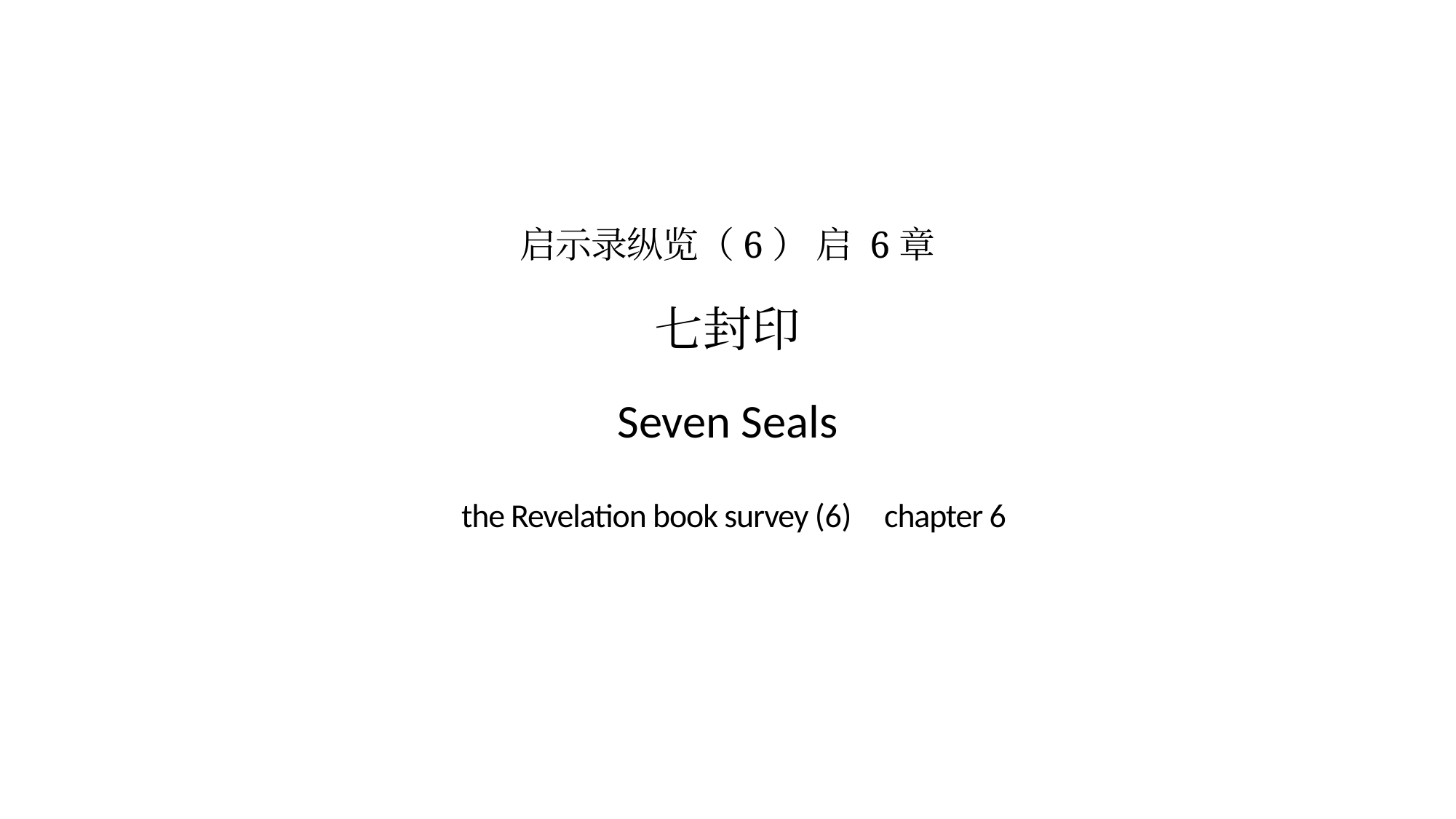

# 启示录纵览（6） 启 6章 七封印 Seven Seals the Revelation book survey (6)     chapter 6